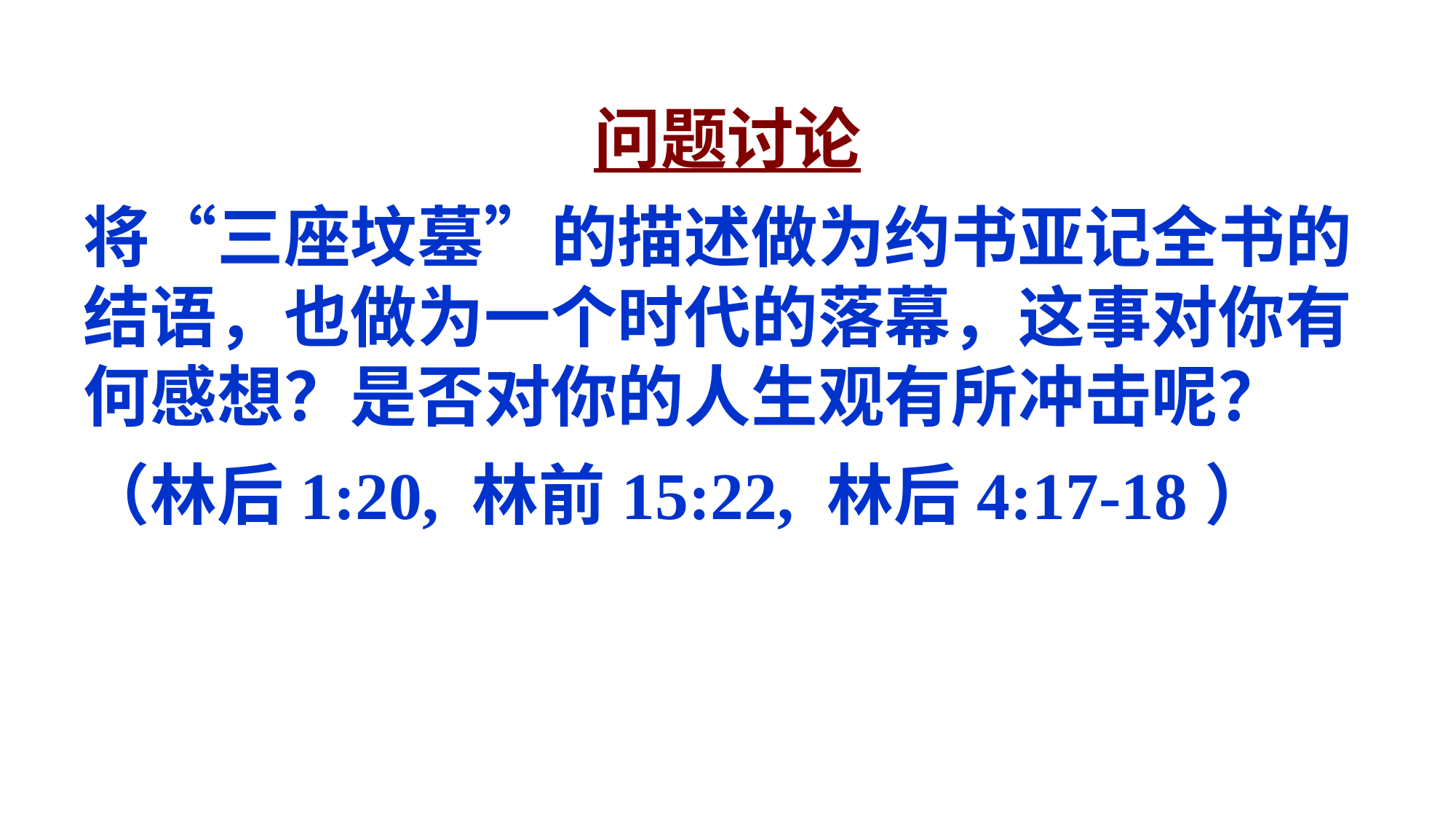

问题讨论
将“三座坟墓”的描述做为约书亚记全书的结语，也做为一个时代的落幕，这事对你有何感想？是否对你的人生观有所冲击呢？
（林后1:20, 林前15:22, 林后4:17-18）